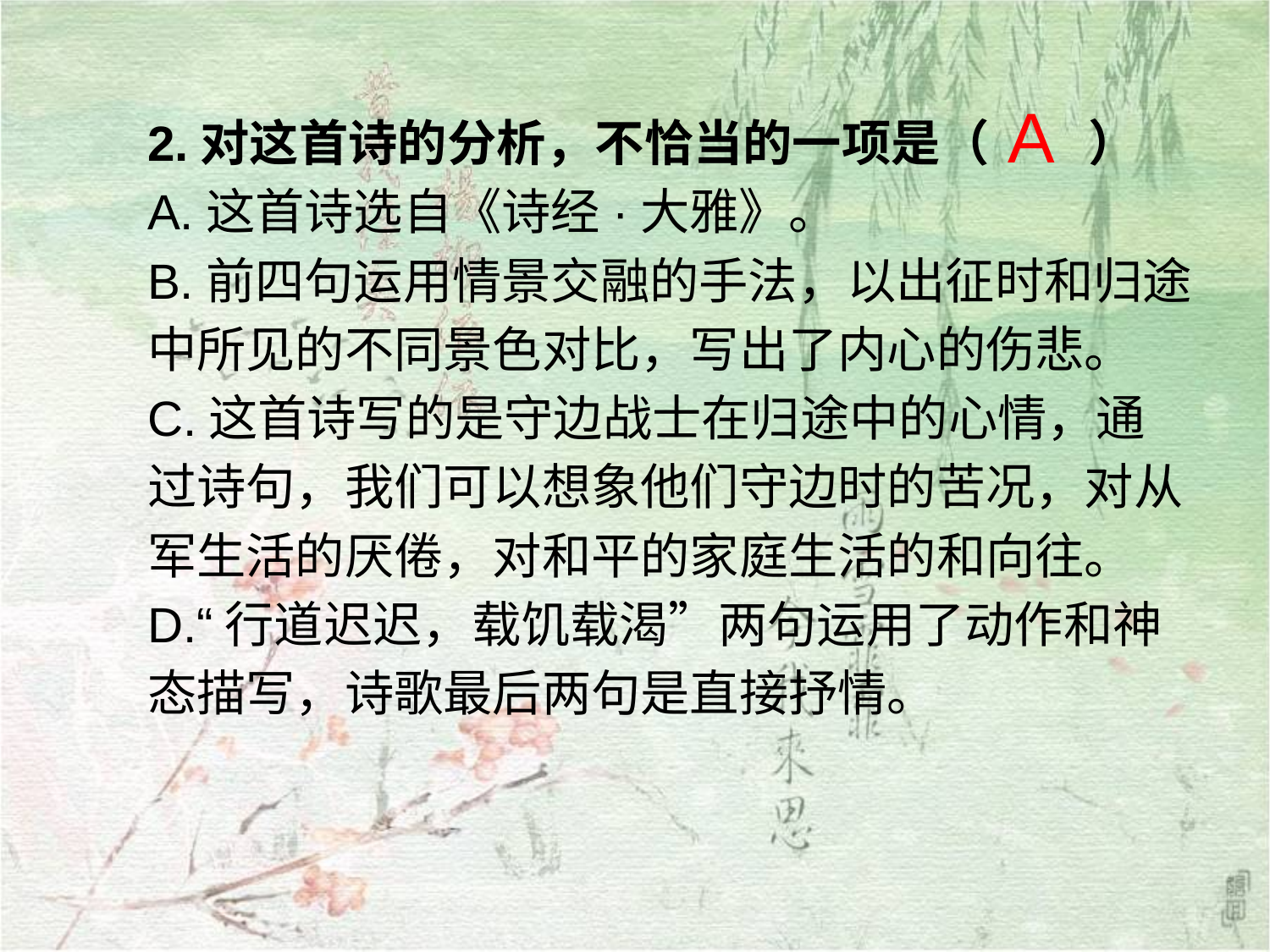

A
2.对这首诗的分析，不恰当的一项是（　　）
A.这首诗选自《诗经·大雅》。
B.前四句运用情景交融的手法，以出征时和归途中所见的不同景色对比，写出了内心的伤悲。
C.这首诗写的是守边战士在归途中的心情，通过诗句，我们可以想象他们守边时的苦况，对从军生活的厌倦，对和平的家庭生活的和向往。
D.“行道迟迟，载饥载渴”两句运用了动作和神态描写，诗歌最后两句是直接抒情。